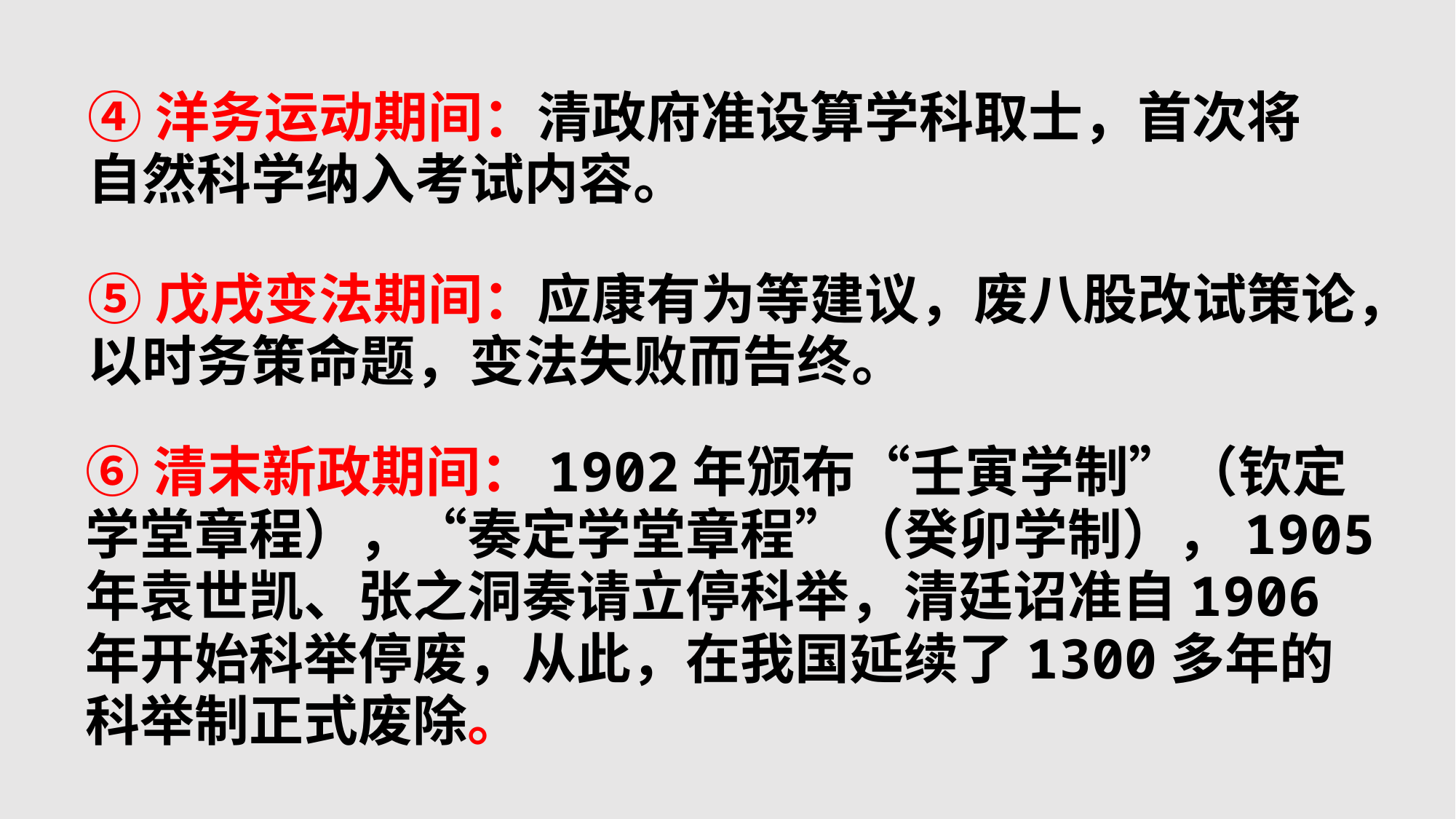

④洋务运动期间：清政府准设算学科取士，首次将自然科学纳入考试内容。
⑤戊戌变法期间：应康有为等建议，废八股改试策论，以时务策命题，变法失败而告终。
⑥清末新政期间：1902年颁布“壬寅学制”（钦定学堂章程），“奏定学堂章程”（癸卯学制），1905年袁世凯、张之洞奏请立停科举，清廷诏准自1906年开始科举停废，从此，在我国延续了1300多年的科举制正式废除。